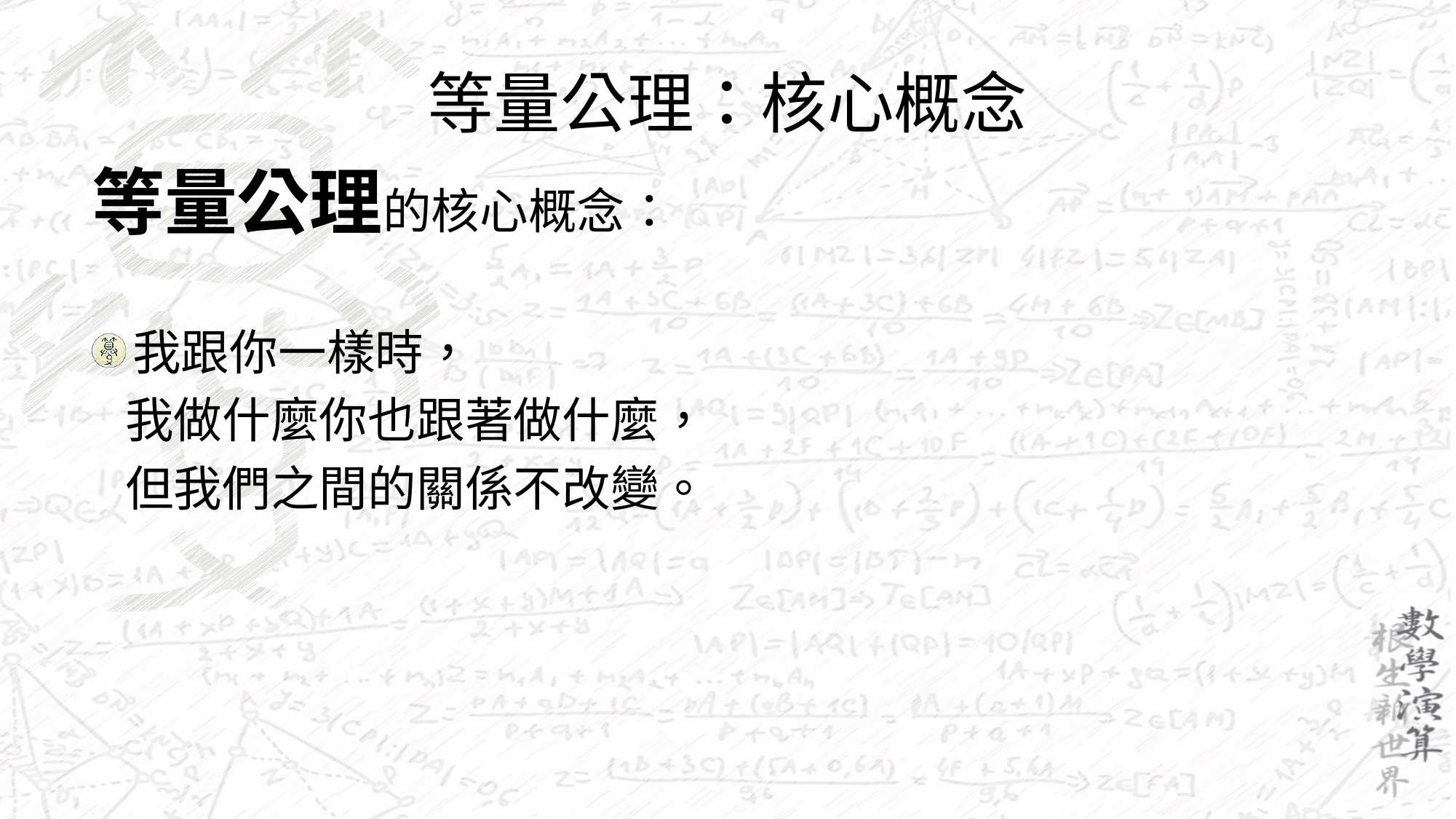

# 等量公理：核心概念
等量公理的核心概念：

我跟你一樣時，
  我做什麼你也跟著做什麼，
  但我們之間的關係不改變。